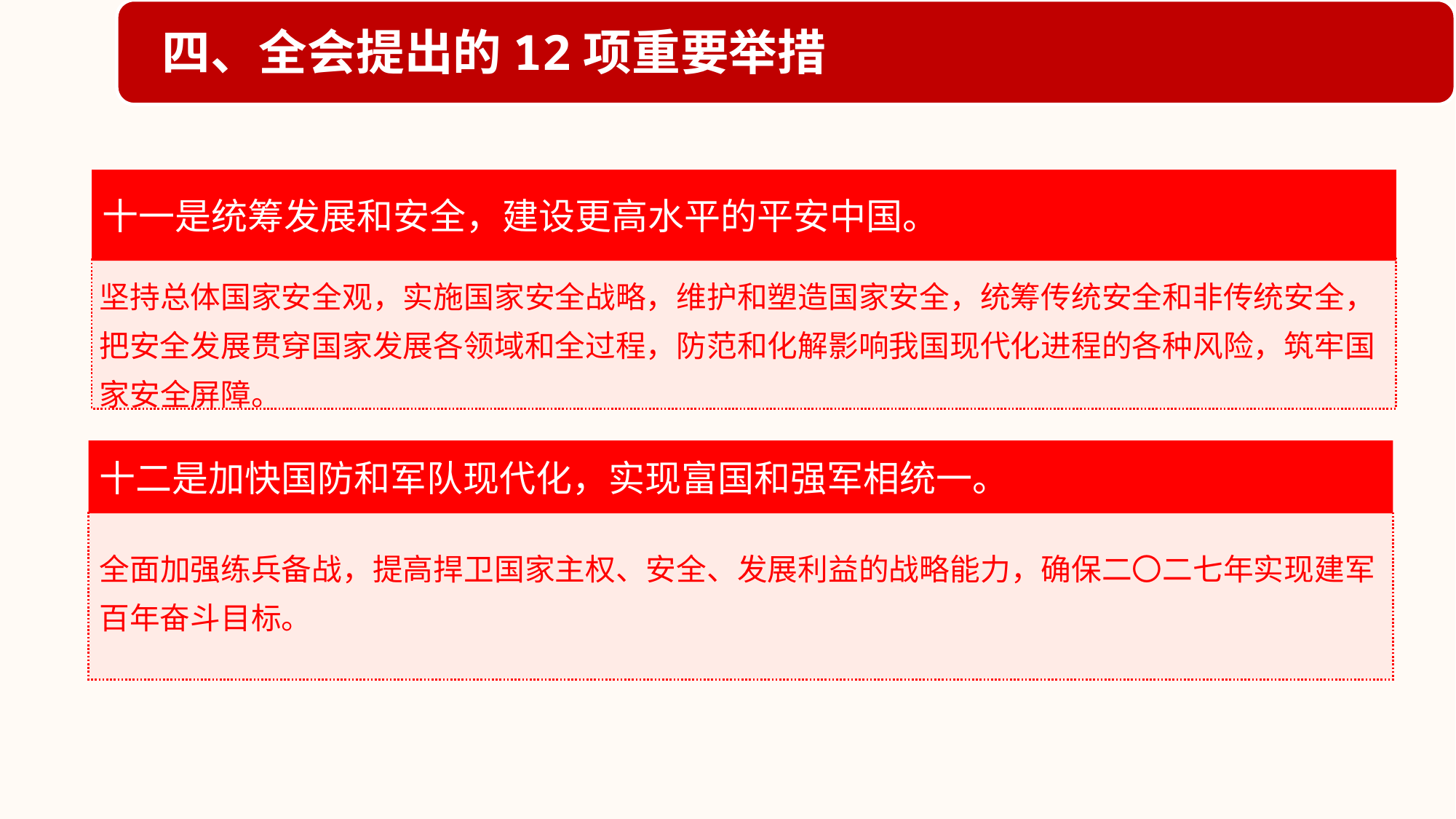

四、全会提出的12项重要举措

十一是统筹发展和安全，建设更高水平的平安中国。

坚持总体国家安全观，实施国家安全战略，维护和塑造国家安全，统筹传统安全和非传统安全，把安全发展贯穿国家发展各领域和全过程，防范和化解影响我国现代化进程的各种风险，筑牢国家安全屏障。
十二是加快国防和军队现代化，实现富国和强军相统一。

全面加强练兵备战，提高捍卫国家主权、安全、发展利益的战略能力，确保二〇二七年实现建军百年奋斗目标。